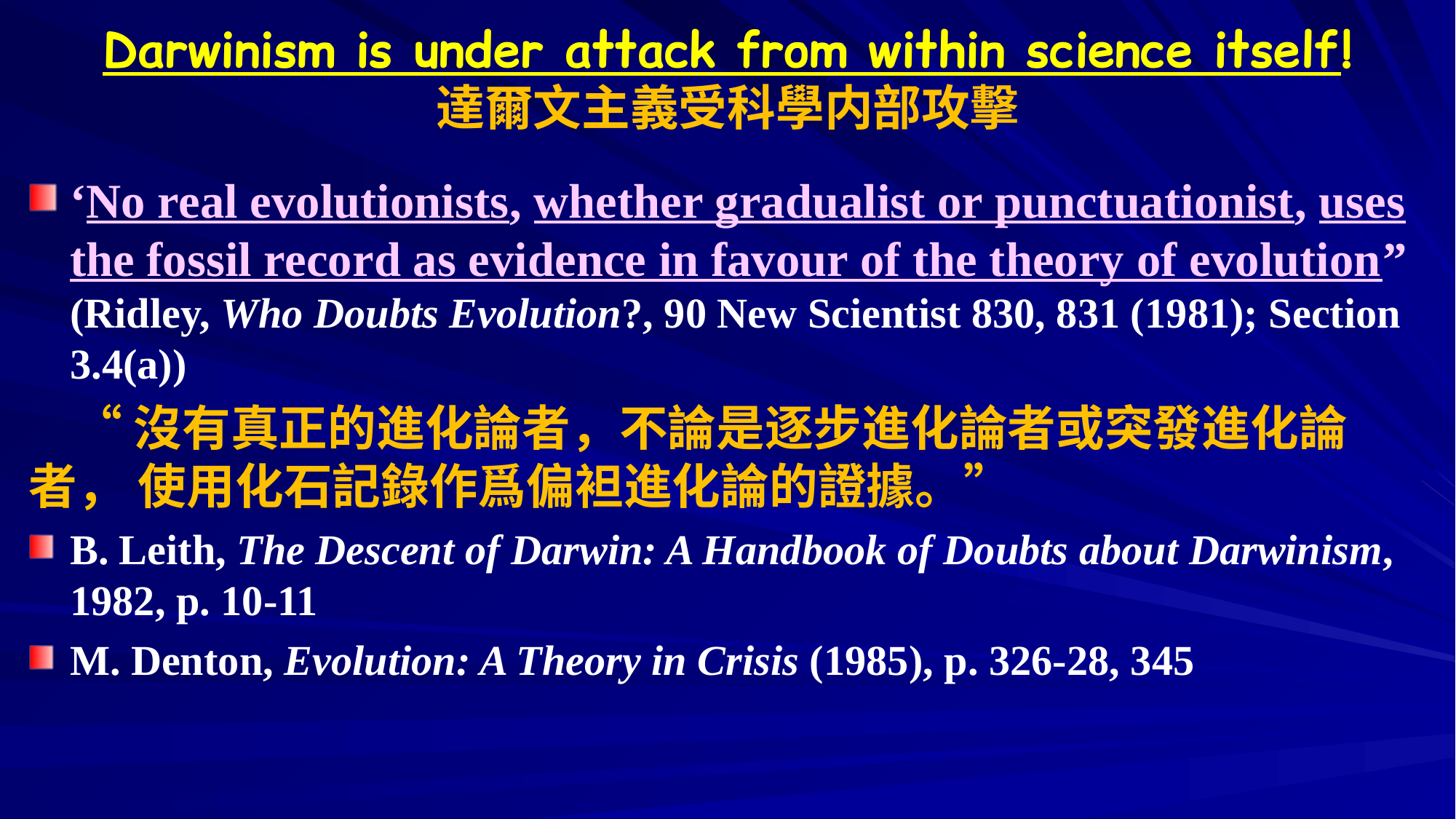

# Darwinism is under attack from within science itself! 達爾文主義受科學内部攻擊
‘No real evolutionists, whether gradualist or punctuationist, uses the fossil record as evidence in favour of the theory of evolution” (Ridley, Who Doubts Evolution?, 90 New Scientist 830, 831 (1981); Section 3.4(a))
    “沒有真正的進化論者，不論是逐步進化論者或突發進化論者，	使用化石記錄作爲偏袒進化論的證據。”
B. Leith, The Descent of Darwin: A Handbook of Doubts about Darwinism, 1982, p. 10-11
M. Denton, Evolution: A Theory in Crisis (1985), p. 326-28, 345